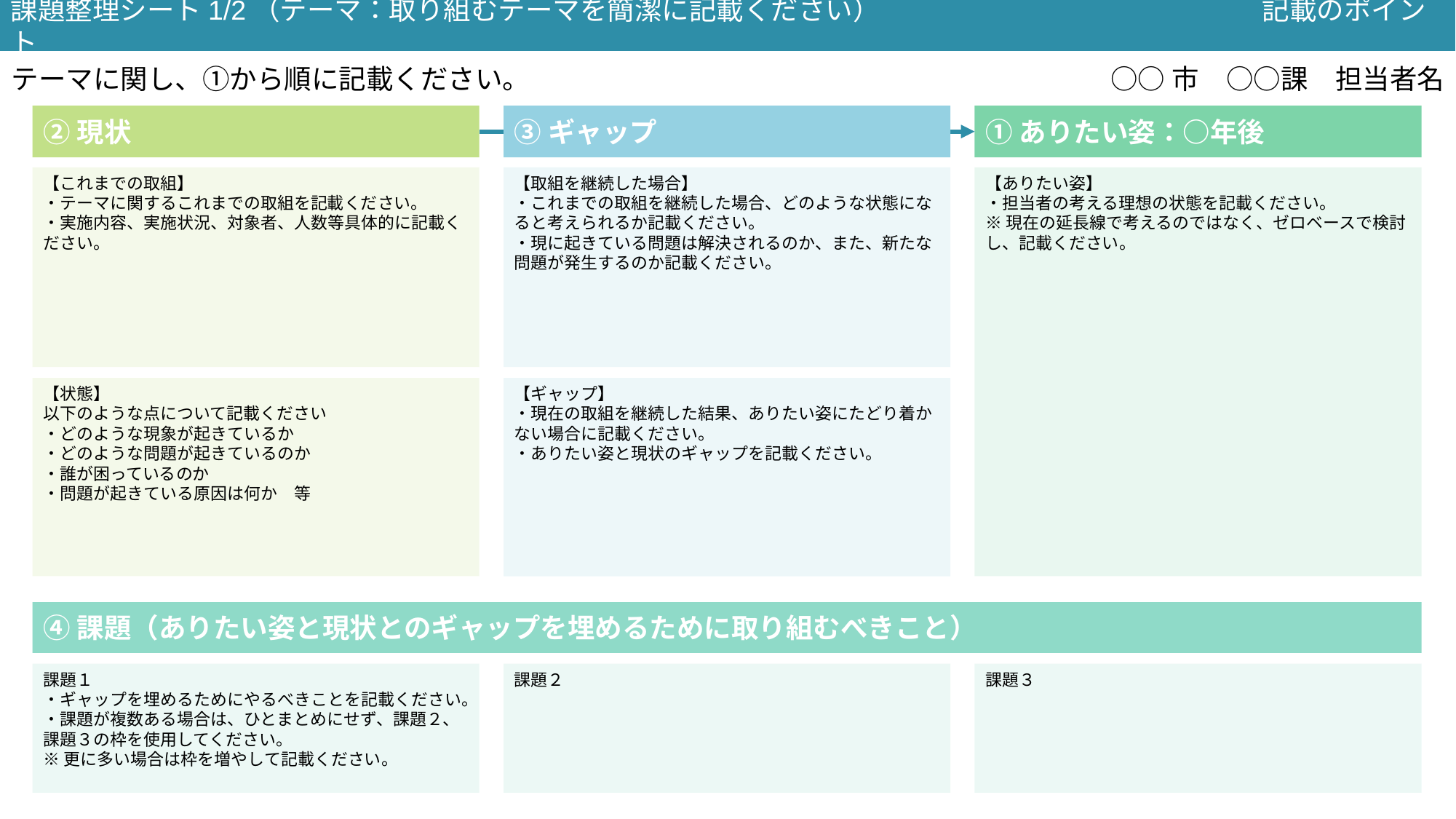

課題整理シート1/2（テーマ：取り組むテーマを簡潔に記載ください）　　　　　　　　　　　　　　記載のポイント
テーマに関し、①から順に記載ください。
○○市　○○課　担当者名
②現状
③ギャップ
①ありたい姿：○年後
【取組を継続した場合】
・これまでの取組を継続した場合、どのような状態になると考えられるか記載ください。
・現に起きている問題は解決されるのか、また、新たな問題が発生するのか記載ください。

【これまでの取組】
・テーマに関するこれまでの取組を記載ください。
・実施内容、実施状況、対象者、人数等具体的に記載ください。

【ありたい姿】
・担当者の考える理想の状態を記載ください。
※現在の延長線で考えるのではなく、ゼロベースで検討し、記載ください。
【ギャップ】
・現在の取組を継続した結果、ありたい姿にたどり着かない場合に記載ください。
・ありたい姿と現状のギャップを記載ください。

【状態】
以下のような点について記載ください
・どのような現象が起きているか
・どのような問題が起きているのか
・誰が困っているのか
・問題が起きている原因は何か　等

④課題（ありたい姿と現状とのギャップを埋めるために取り組むべきこと）
課題２

課題３

課題１
・ギャップを埋めるためにやるべきことを記載ください。
・課題が複数ある場合は、ひとまとめにせず、課題２、課題３の枠を使用してください。
※更に多い場合は枠を増やして記載ください。